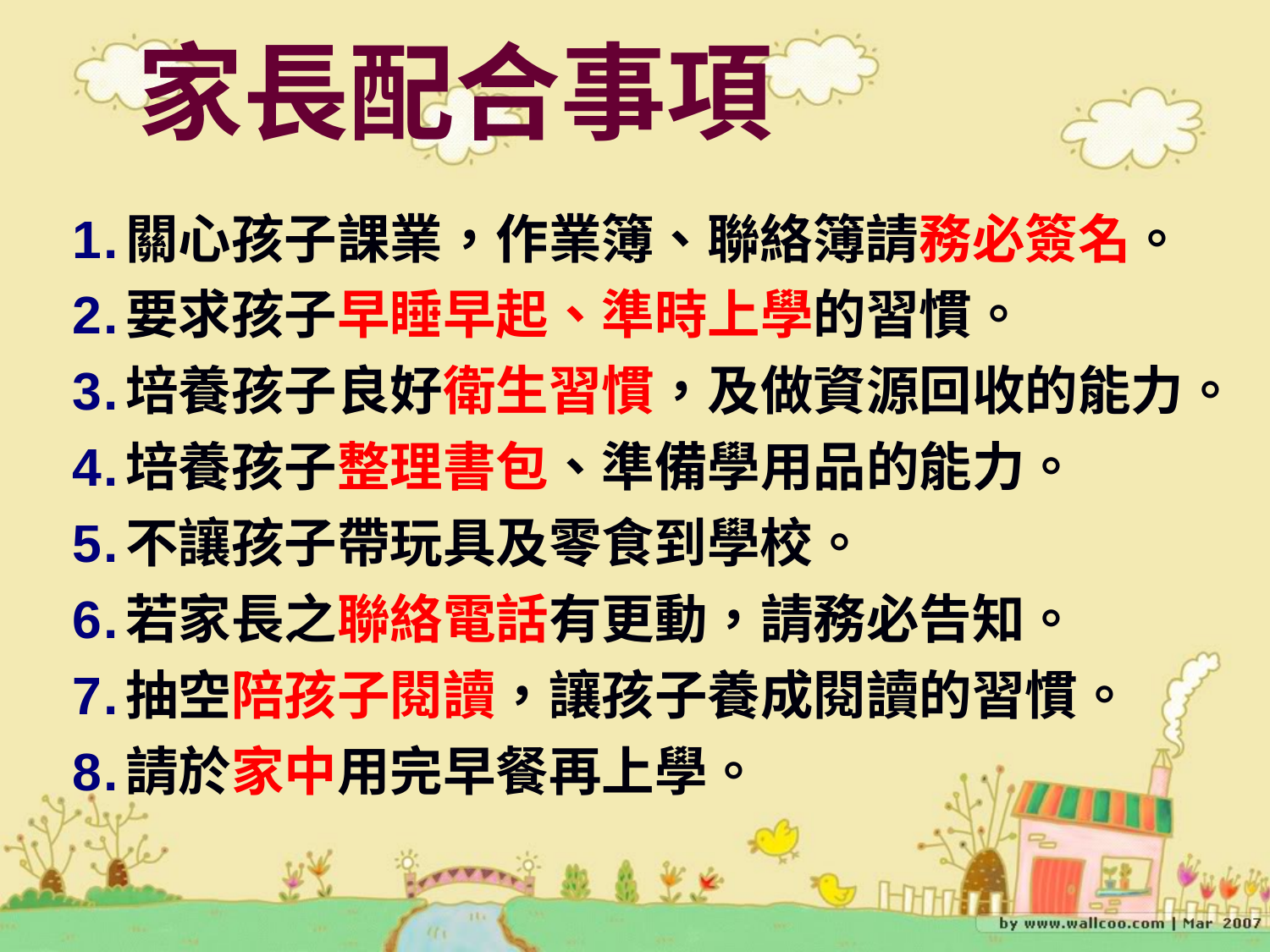

# 家長配合事項
關心孩子課業，作業簿、聯絡簿請務必簽名。
要求孩子早睡早起、準時上學的習慣。
培養孩子良好衛生習慣，及做資源回收的能力。
培養孩子整理書包、準備學用品的能力。
不讓孩子帶玩具及零食到學校。
若家長之聯絡電話有更動，請務必告知。
抽空陪孩子閱讀，讓孩子養成閱讀的習慣。
請於家中用完早餐再上學。